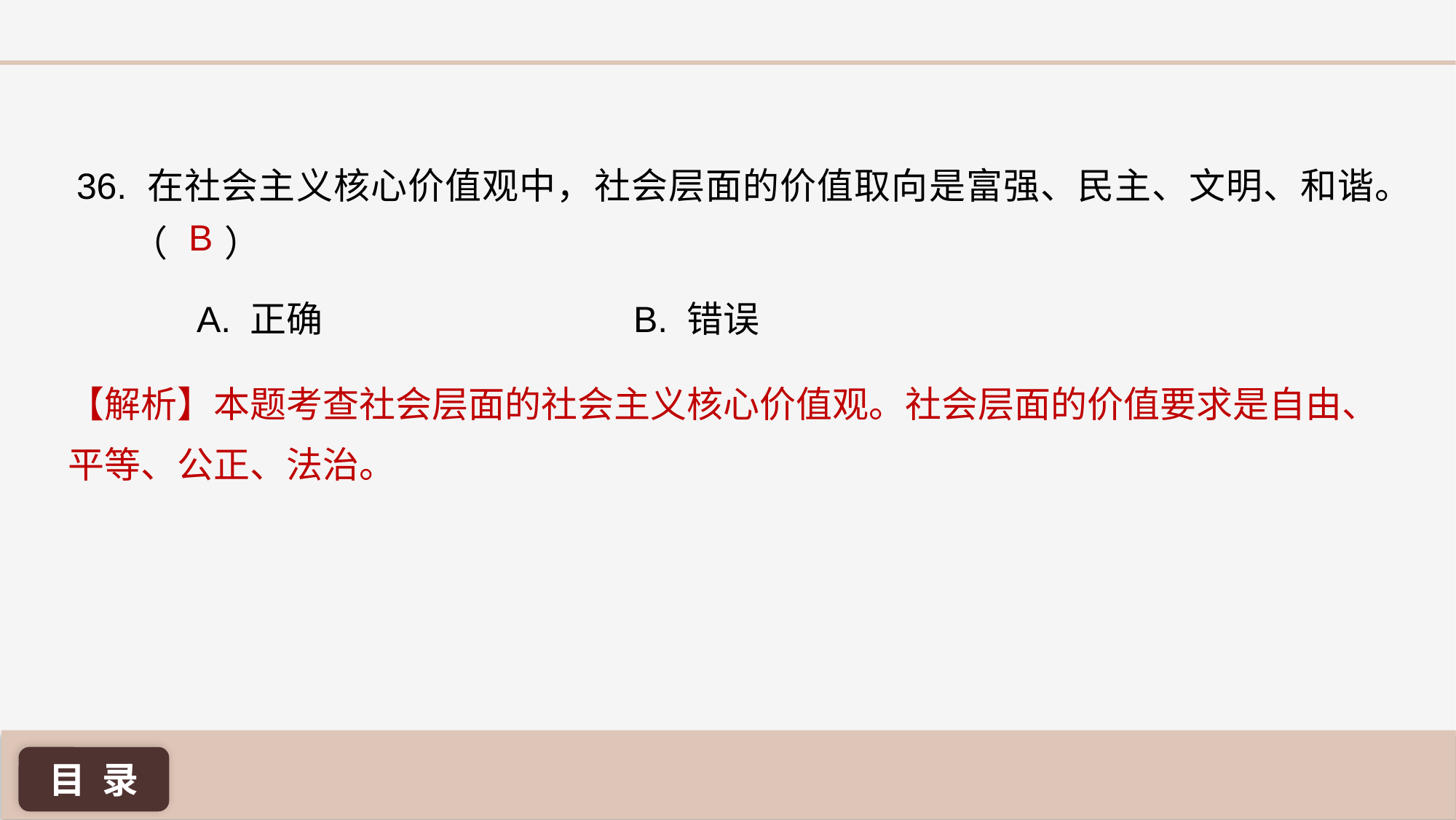

36. 在社会主义核心价值观中，社会层面的价值取向是富强、民主、文明、和谐。（       ）
B
A. 正确 			B. 错误
【解析】本题考查社会层面的社会主义核心价值观。社会层面的价值要求是自由、平等、公正、法治。